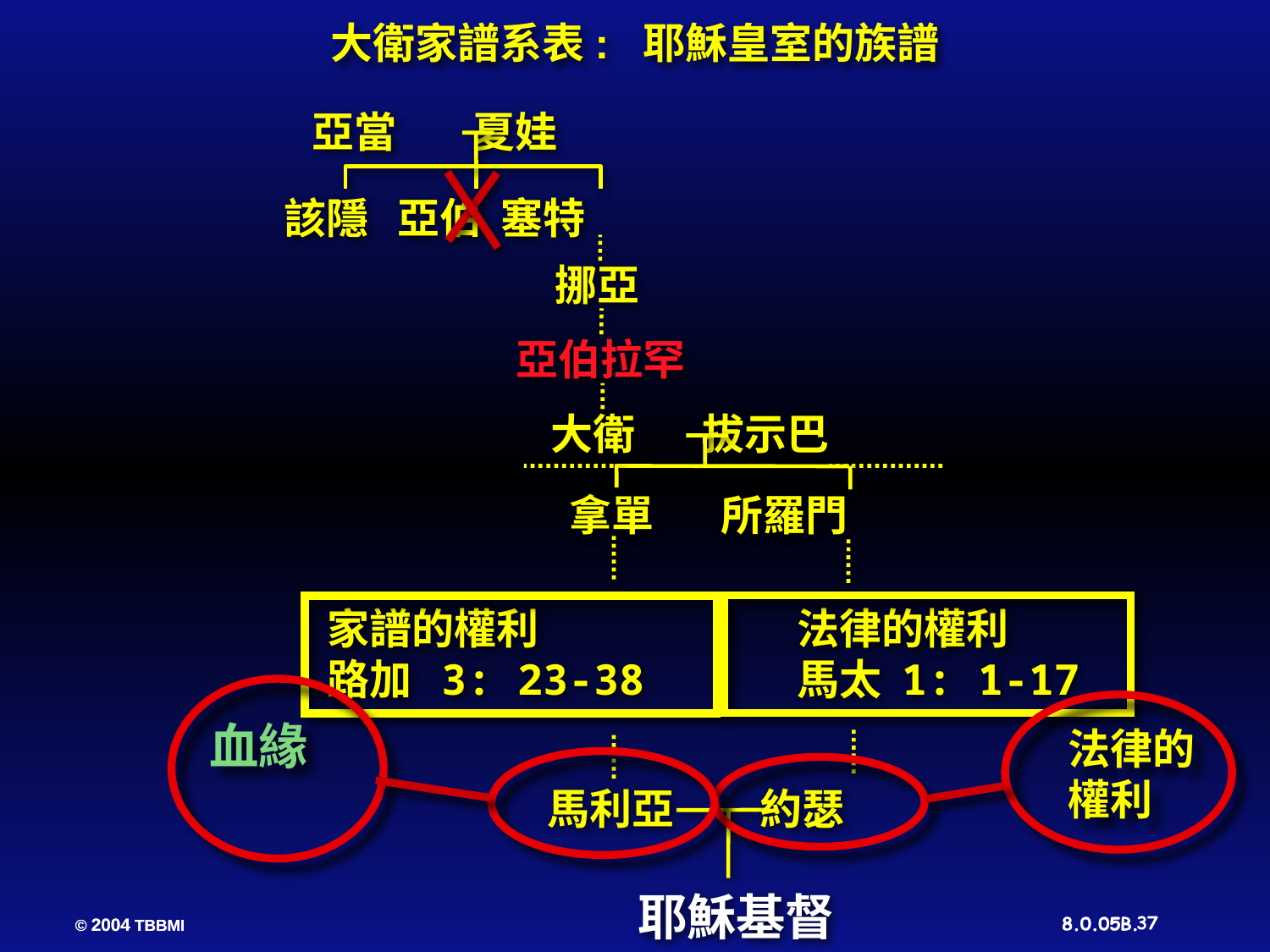

大衛家譜系表:  耶穌皇室的族譜

亞當        夏娃

該隱   亞伯  塞特

 挪亞

  亞伯拉罕

 大衛       拔示巴

     拿單       所羅門

家譜的權利
路加  3: 23-38
法律的權利
馬太 1: 1-17

法律的
權利

血緣
馬利亞         約瑟

耶穌基督

37